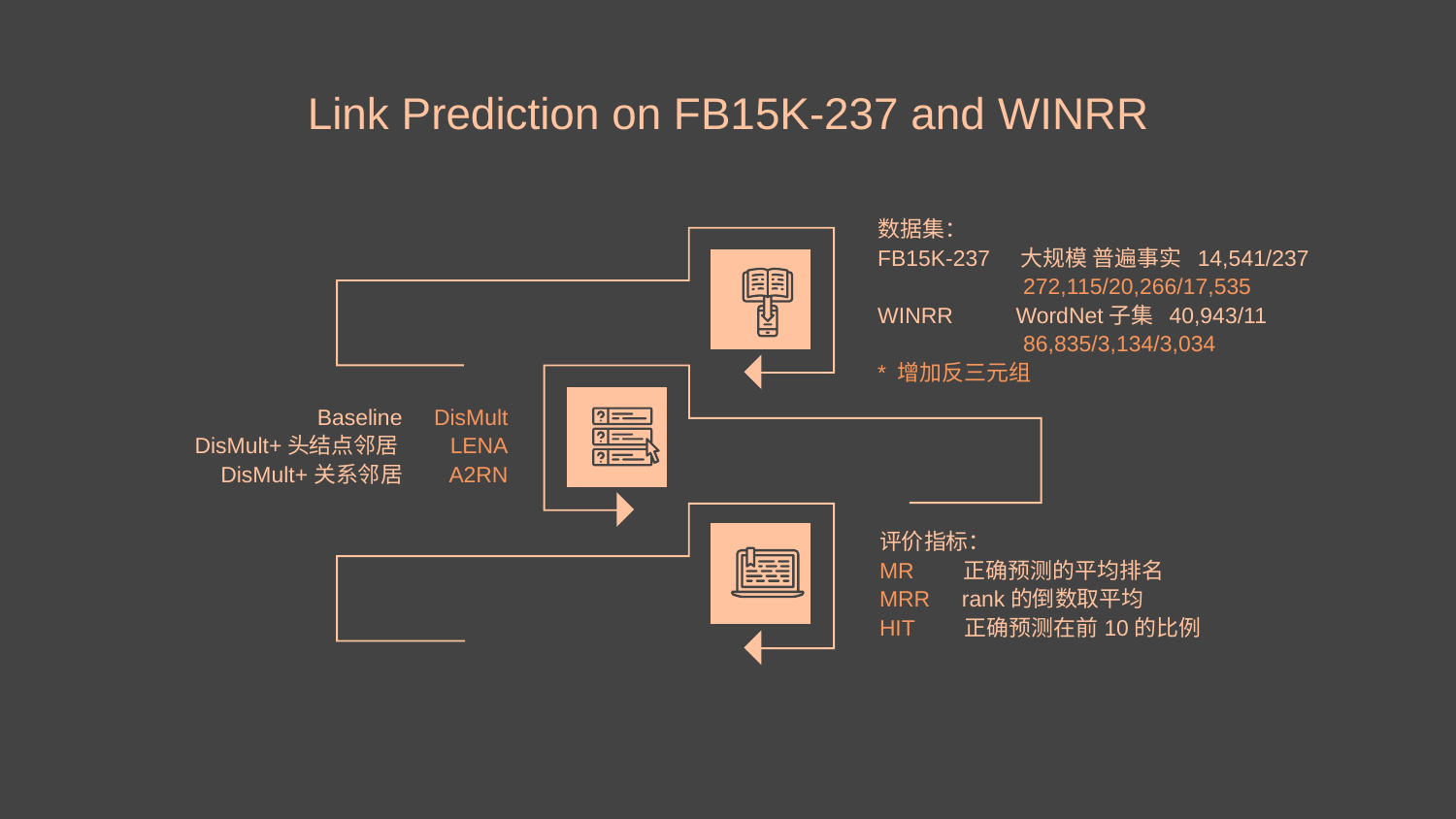

# Link Prediction on FB15K-237 and WINRR

数据集：
FB15K-237    大规模 普遍事实  14,541/237
	272,115/20,266/17,535
WINRR          WordNet子集  40,943/11
	86,835/3,134/3,034
* 增加反三元组

    Baseline     DisMult
DisMult+头结点邻居         LENA
DisMult+关系邻居        A2RN

评价指标：
MR       正确预测的平均排名
MRR     rank的倒数取平均
HIT       正确预测在前10的比例